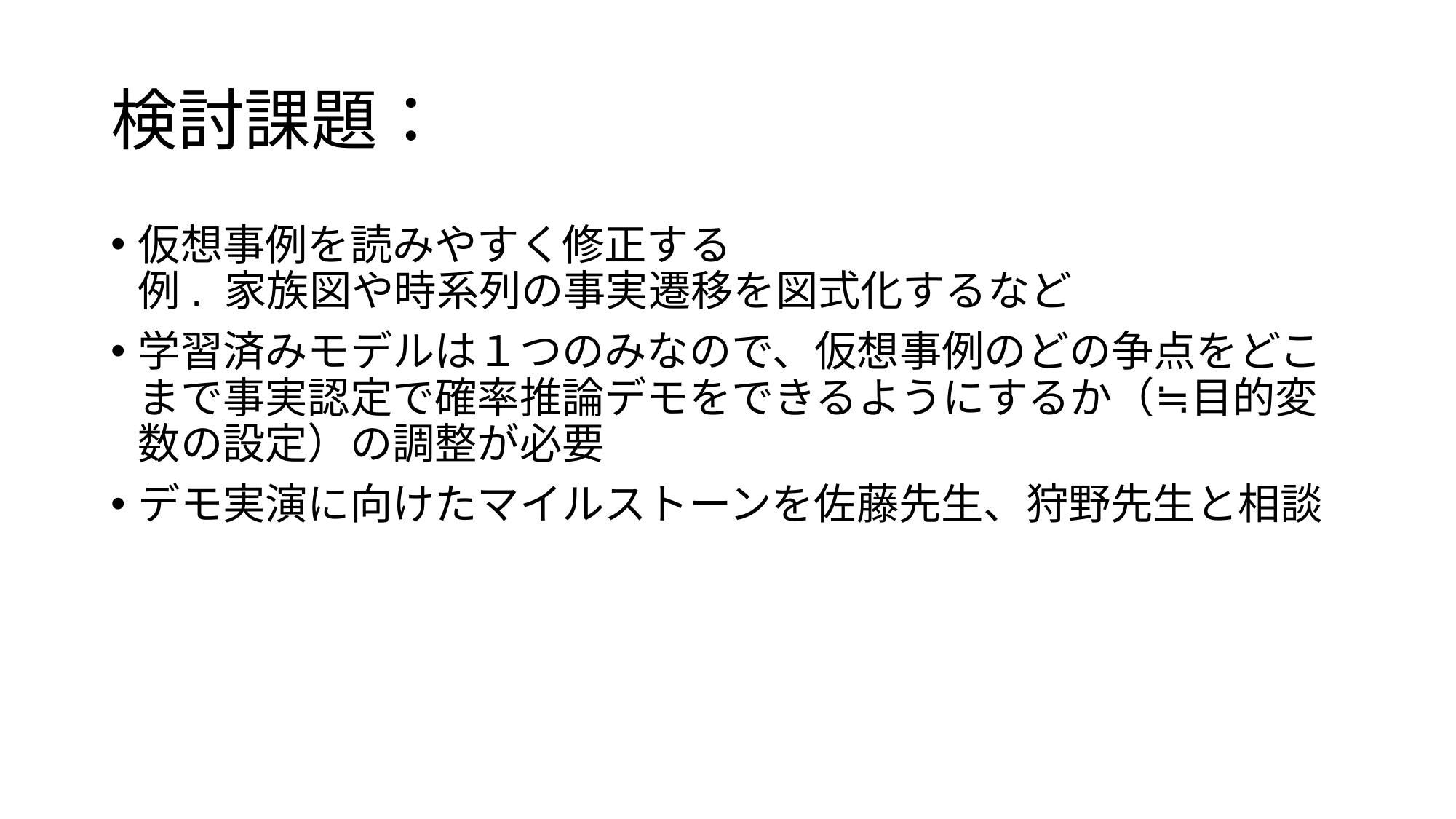

# 検討課題：
仮想事例を読みやすく修正する
例. 家族図や時系列の事実遷移を図式化するなど
学習済みモデルは１つのみなので、仮想事例のどの争点をどこまで事実認定で確率推論デモをできるようにするか（≒目的変数の設定）の調整が必要
デモ実演に向けたマイルストーンを佐藤先生、狩野先生と相談